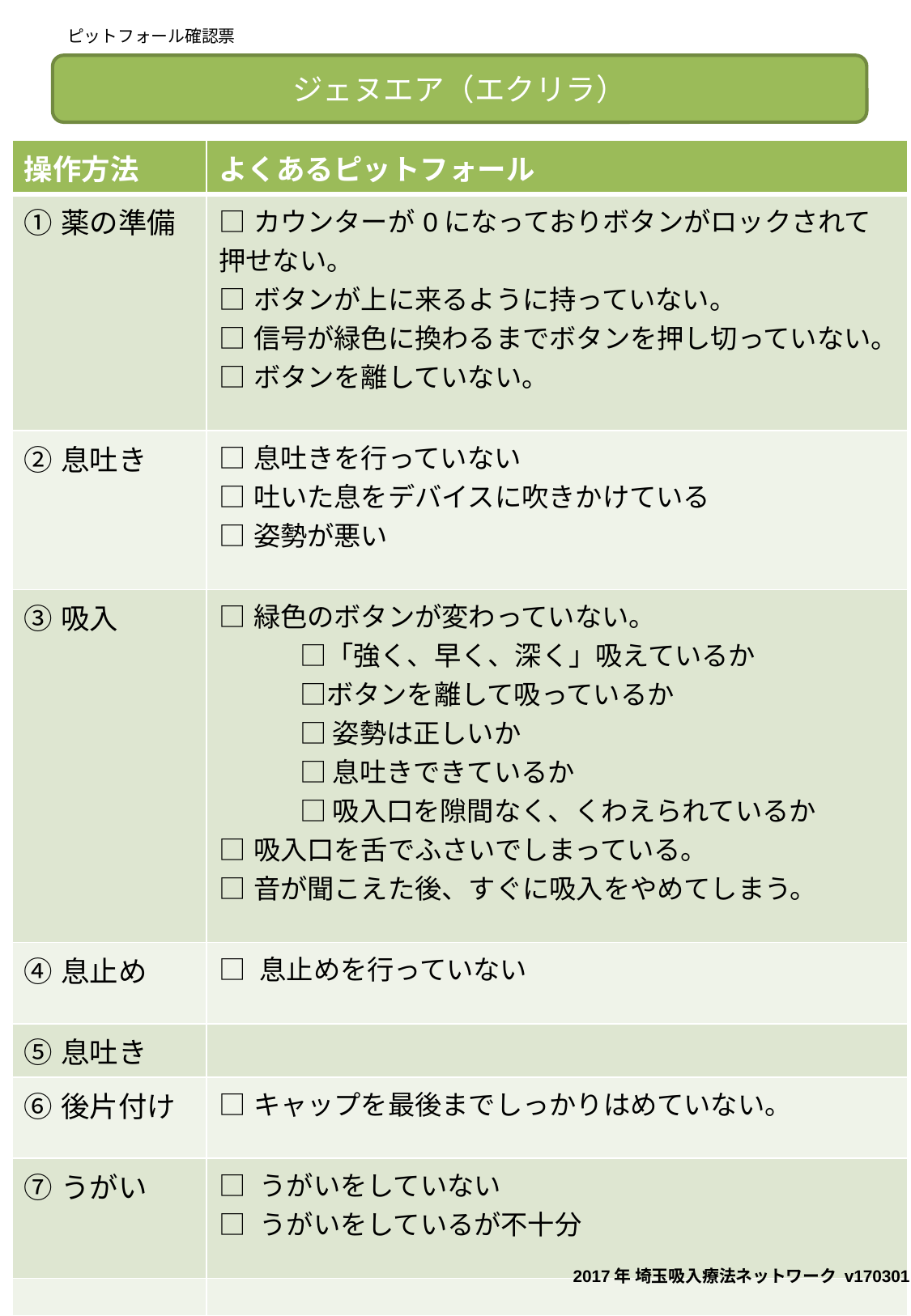

ピットフォール確認票
ジェヌエア（エクリラ）
| 操作方法 | よくあるピットフォール |
| --- | --- |
| ①薬の準備 | □カウンターが0になっておりボタンがロックされて押せない。 □ボタンが上に来るように持っていない。 □信号が緑色に換わるまでボタンを押し切っていない。 □ボタンを離していない。 |
| ②息吐き | □息吐きを行っていない □吐いた息をデバイスに吹きかけている □姿勢が悪い |
| ③吸入 | □緑色のボタンが変わっていない。 　　　□「強く、早く、深く」吸えているか 　　　□ボタンを離して吸っているか 　　　□ 姿勢は正しいか 　　　□ 息吐きできているか 　　　□ 吸入口を隙間なく、くわえられているか □吸入口を舌でふさいでしまっている。 □音が聞こえた後、すぐに吸入をやめてしまう。 |
| ④息止め | □ 息止めを行っていない |
| ⑤息吐き |  |
| ⑥後片付け | □キャップを最後までしっかりはめていない。 |
| ⑦うがい | □ うがいをしていない □ うがいをしているが不十分 |
|  |  |
2017年 埼玉吸入療法ネットワーク v170301